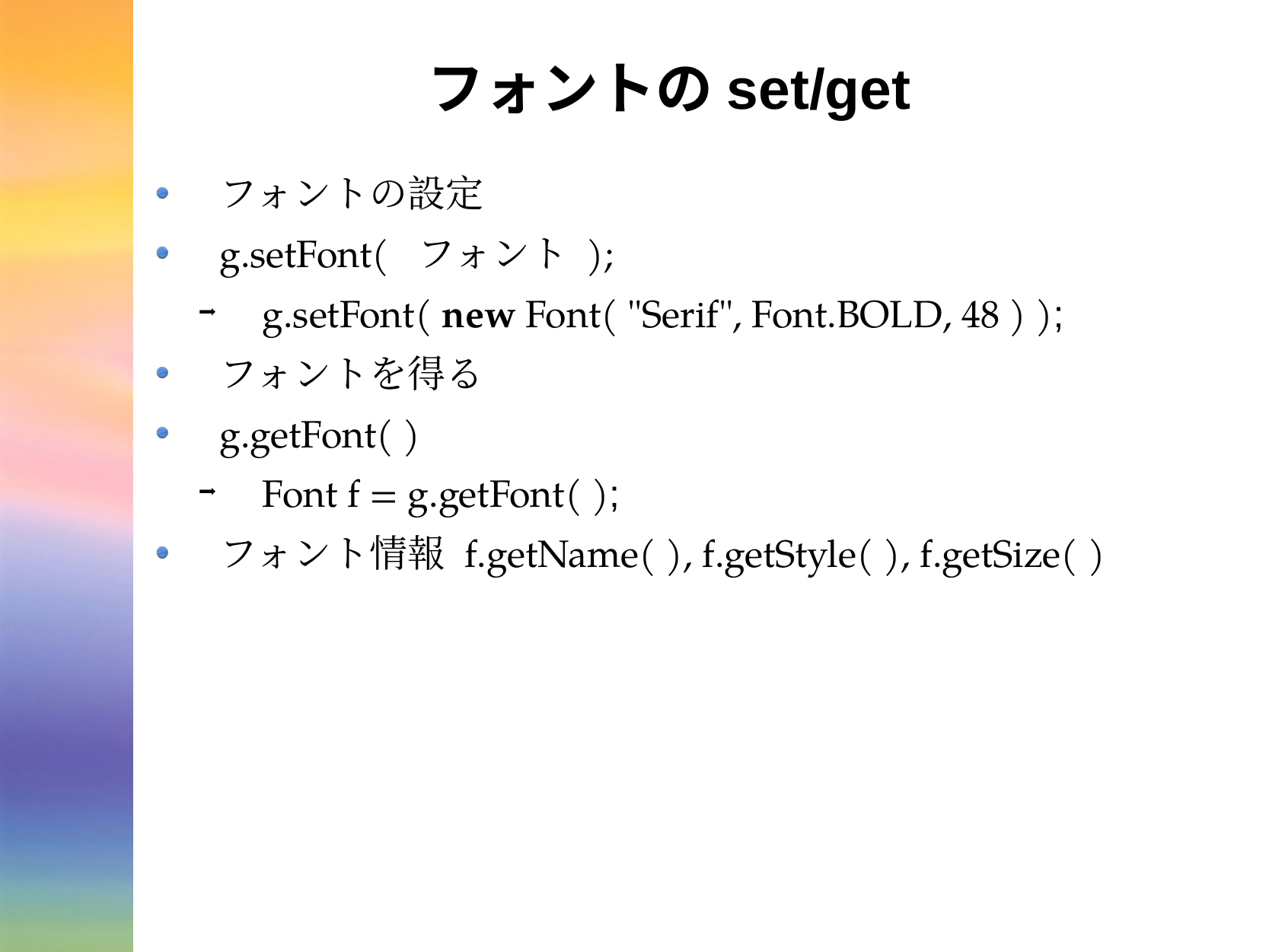

# フォントのset/get
フォントの設定
g.setFont(  フォント );
g.setFont( new Font( "Serif", Font.BOLD, 48 ) );
フォントを得る
g.getFont( )
Font f = g.getFont( );
フォント情報 f.getName( ), f.getStyle( ), f.getSize( )